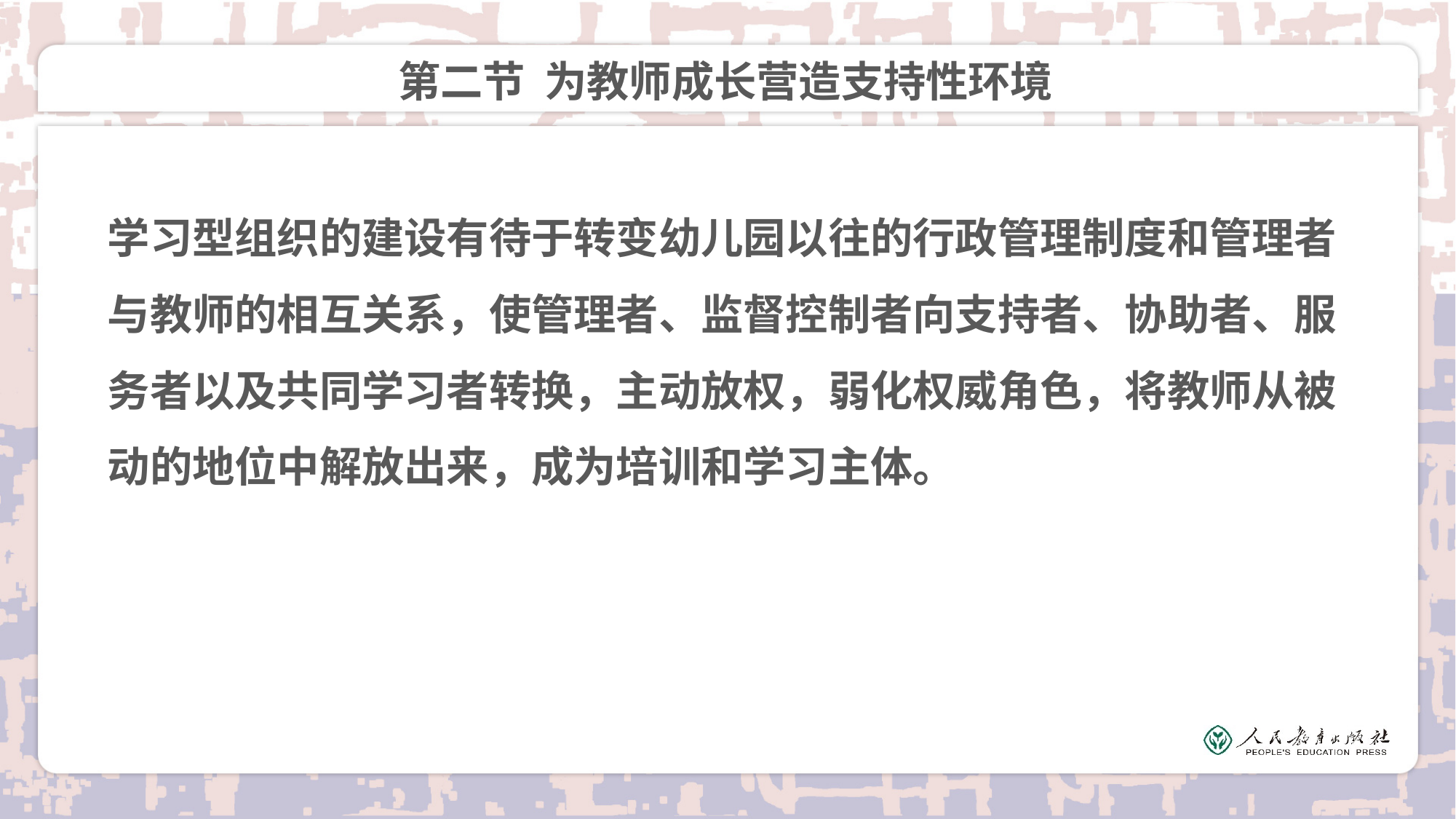

# 第二节  为教师成长营造支持性环境
学习型组织的建设有待于转变幼儿园以往的行政管理制度和管理者与教师的相互关系，使管理者、监督控制者向支持者、协助者、服务者以及共同学习者转换，主动放权，弱化权威角色，将教师从被动的地位中解放出来，成为培训和学习主体。